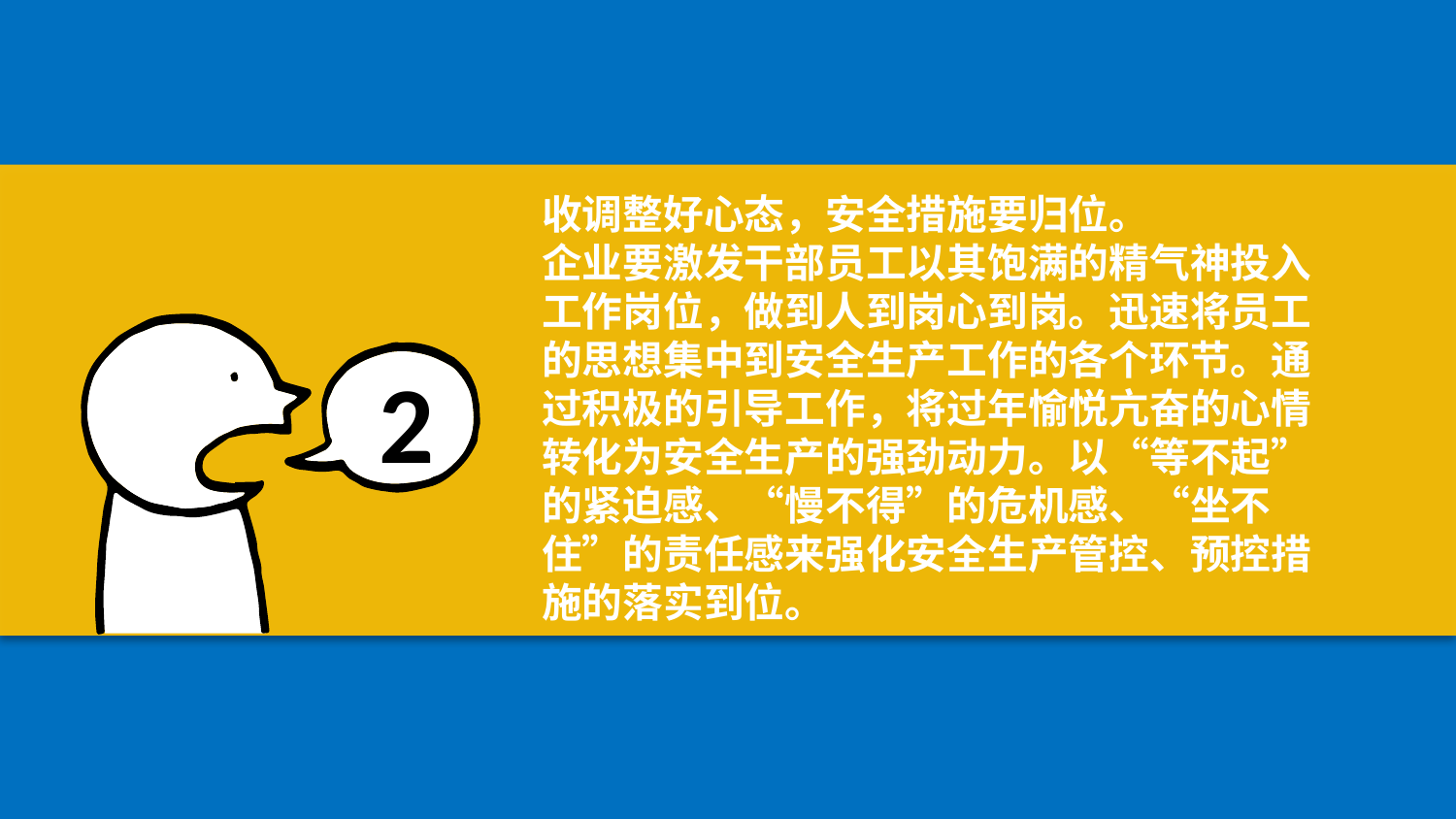

收调整好心态，安全措施要归位。
企业要激发干部员工以其饱满的精气神投入工作岗位，做到人到岗心到岗。迅速将员工的思想集中到安全生产工作的各个环节。通过积极的引导工作，将过年愉悦亢奋的心情转化为安全生产的强劲动力。以“等不起”的紧迫感、“慢不得”的危机感、“坐不住”的责任感来强化安全生产管控、预控措施的落实到位。

2